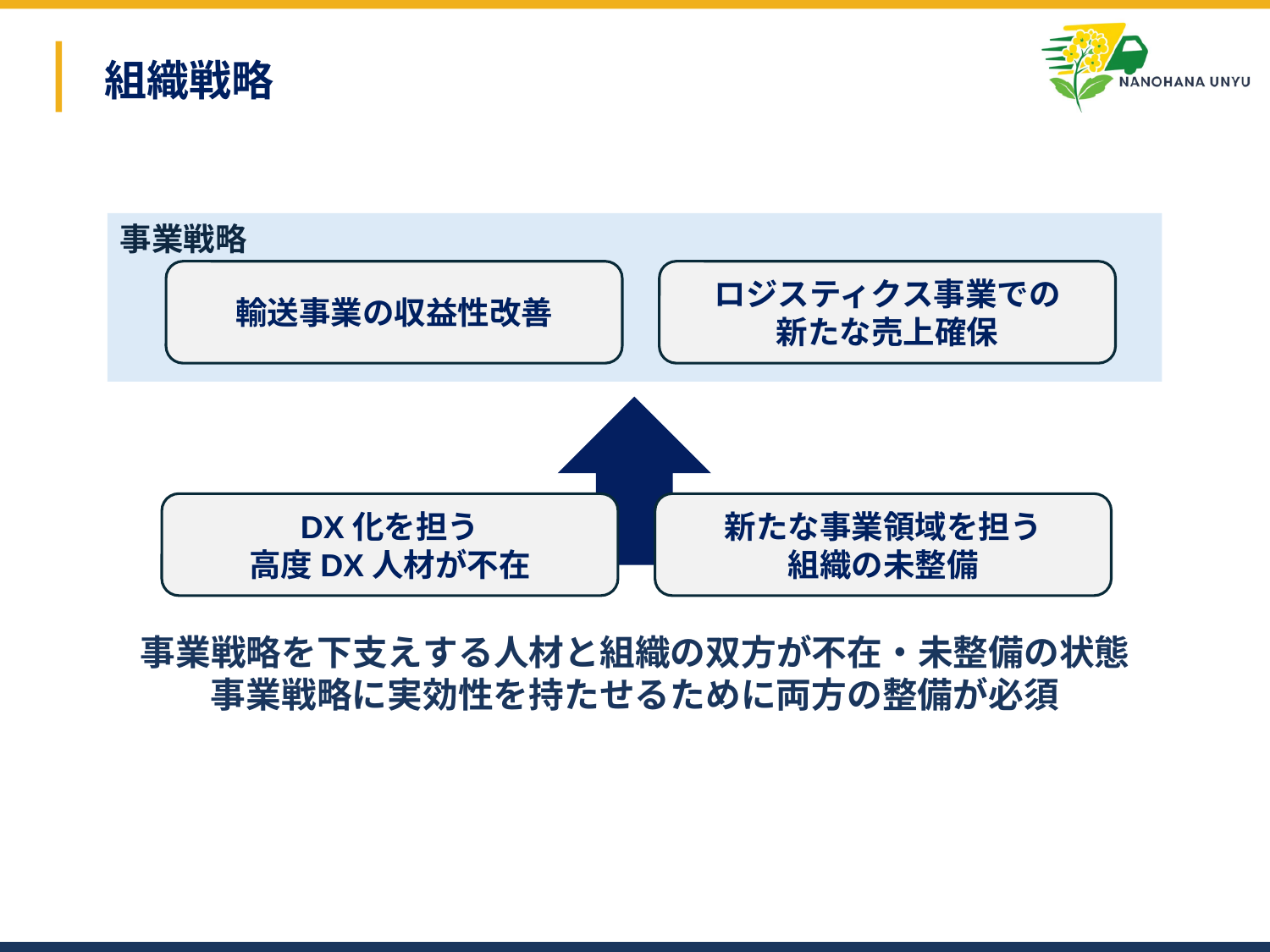

組織戦略
事業戦略
輸送事業の収益性改善
ロジスティクス事業での
新たな売上確保

DX化を担う
高度DX人材が不在
新たな事業領域を担う
組織の未整備
事業戦略を下支えする人材と組織の双方が不在・未整備の状態
事業戦略に実効性を持たせるために両方の整備が必須